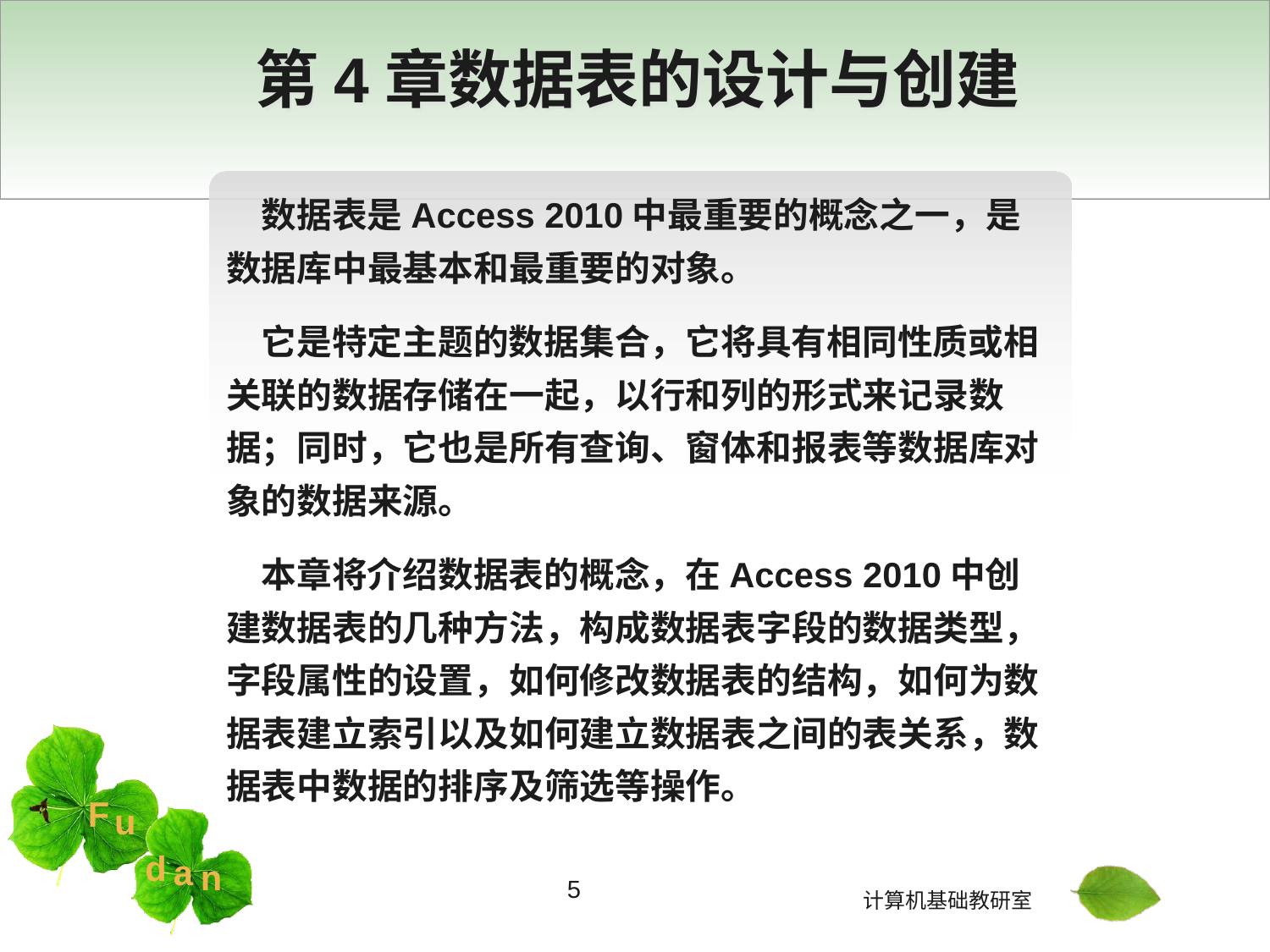

# 第4章数据表的设计与创建
数据表是Access 2010中最重要的概念之一，是数据库中最基本和最重要的对象。
它是特定主题的数据集合，它将具有相同性质或相关联的数据存储在一起，以行和列的形式来记录数据；同时，它也是所有查询、窗体和报表等数据库对象的数据来源。
本章将介绍数据表的概念，在Access 2010中创建数据表的几种方法，构成数据表字段的数据类型，字段属性的设置，如何修改数据表的结构，如何为数据表建立索引以及如何建立数据表之间的表关系，数据表中数据的排序及筛选等操作。
5